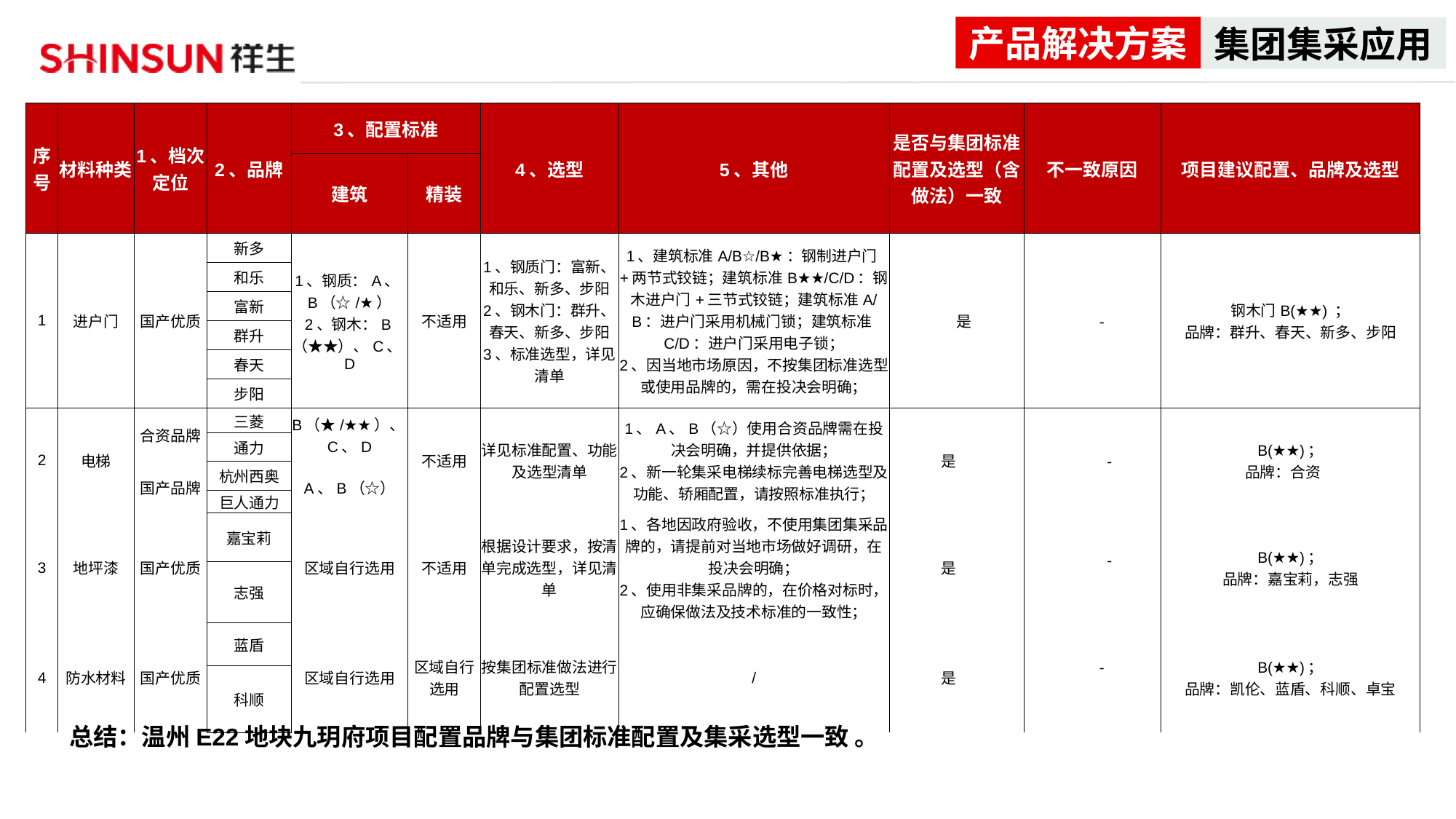

产品解决方案
集团集采应用
| 序号 | 材料种类 | 1、档次 定位 | 2、品牌 | 3、配置标准 |  | 4、选型 | 5、其他 | 是否与集团标准配置及选型（含做法）一致 | 不一致原因 | 项目建议配置、品牌及选型 |
| --- | --- | --- | --- | --- | --- | --- | --- | --- | --- | --- |
|  |  |  |  | 建筑 | 精装 |  |  |  |  |  |
| 1 | 进户门 | 国产优质 | 新多 | 1、钢质：A、B（☆/★） 2、钢木：B（★★）、C、D | 不适用 | 1、钢质门：富新、和乐、新多、步阳 2、钢木门：群升、春天、新多、步阳 3、标准选型，详见清单 | 1、建筑标准A/B☆/B★：钢制进户门+两节式铰链；建筑标准B★★/C/D：钢木进户门+三节式铰链；建筑标准A/B：进户门采用机械门锁；建筑标准C/D：进户门采用电子锁； 2、因当地市场原因，不按集团标准选型，或使用品牌的，需在投决会明确； | 是 | - | 钢木门B(★★) ； 品牌：群升、春天、新多、步阳 |
|  |  |  | 和乐 |  |  |  |  |  |  |  |
|  |  |  | 富新 |  |  |  |  |  |  |  |
|  |  |  | 群升 |  |  |  |  |  |  |  |
|  |  |  | 春天 |  |  |  |  |  |  |  |
|  |  |  | 步阳 |  |  |  |  |  |  |  |
| 2 | 电梯 | 合资品牌 | 三菱 | B（★/★★）、C、D | 不适用 | 详见标准配置、功能及选型清单 | 1、A、B（☆）使用合资品牌需在投决会明确，并提供依据； 2、新一轮集采电梯续标完善电梯选型及功能、轿厢配置，请按照标准执行； | 是 | - | B(★★)； 品牌：合资 |
|  |  |  | 通力 |  |  |  |  |  |  |  |
|  |  | 国产品牌 | 杭州西奥 | A、B（☆） |  |  |  |  |  |  |
|  |  |  | 巨人通力 |  |  |  |  |  |  |  |
| 3 | 地坪漆 | 国产优质 | 嘉宝莉 | 区域自行选用 | 不适用 | 根据设计要求，按清单完成选型，详见清单 | 1、各地因政府验收，不使用集团集采品牌的，请提前对当地市场做好调研，在投决会明确； 2、使用非集采品牌的，在价格对标时，应确保做法及技术标准的一致性； | 是 | - | B(★★)； 品牌：嘉宝莉，志强 |
|  |  |  | 志强 |  |  |  |  |  |  |  |
| 4 | 防水材料 | 国产优质 | 蓝盾 | 区域自行选用 | 区域自行选用 | 按集团标准做法进行配置选型 | / | 是 | - | B(★★)； 品牌：凯伦、蓝盾、科顺、卓宝 |
|  |  |  | 科顺 |  |  |  |  |  |  |  |
总结：温州E22地块九玥府项目配置品牌与集团标准配置及集采选型一致 。